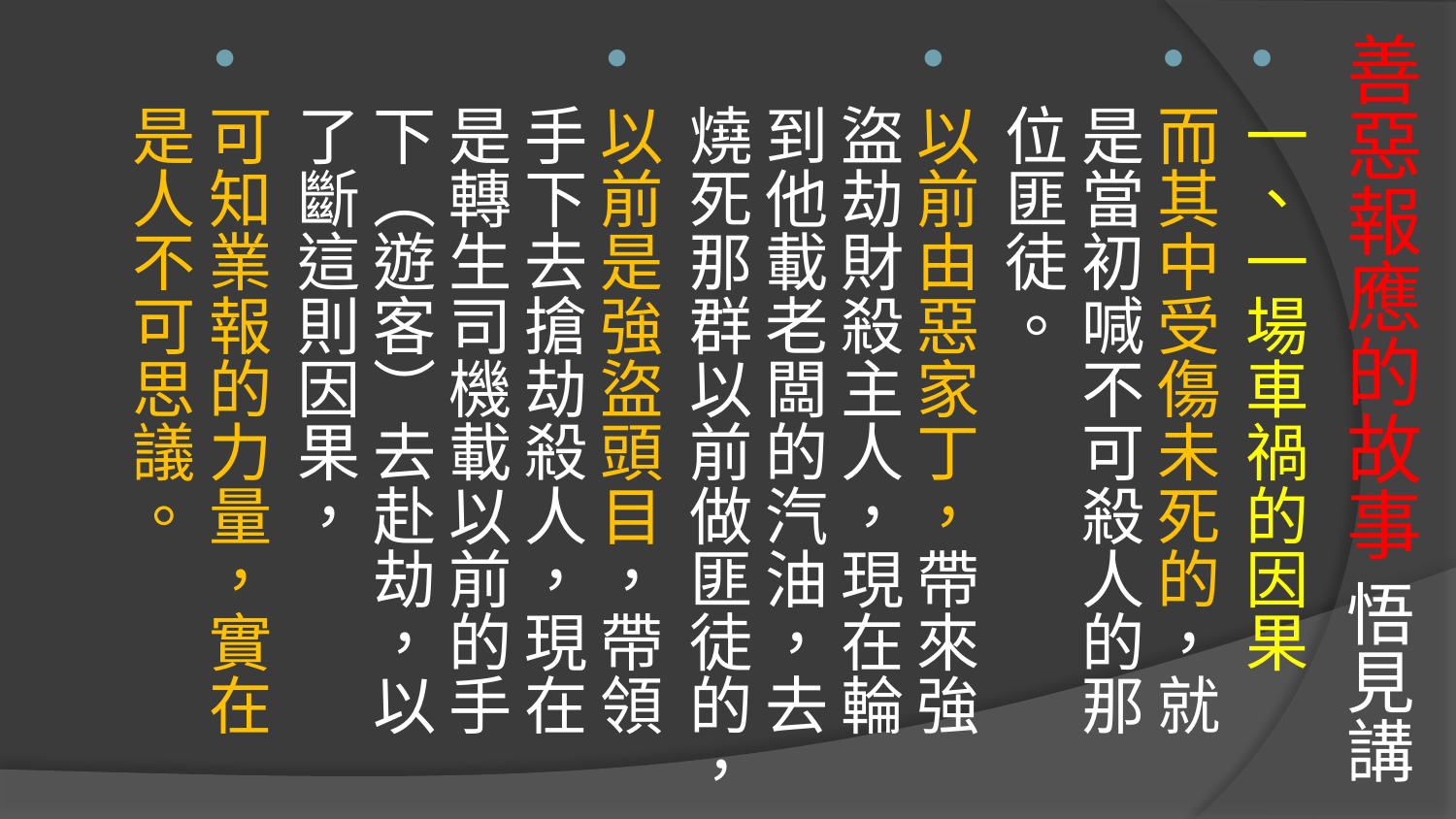

# 善惡報應的故事 悟見講
一、一場車禍的因果
而其中受傷未死的，就是當初喊不可殺人的那位匪徒。
以前由惡家丁，帶來強盜劫財殺主人，現在輪到他載老闆的汽油，去燒死那群以前做匪徒的，
以前是強盜頭目，帶領手下去搶劫殺人，現在是轉生司機載以前的手下（遊客）去赴劫，以了斷這則因果，
可知業報的力量，實在是人不可思議。